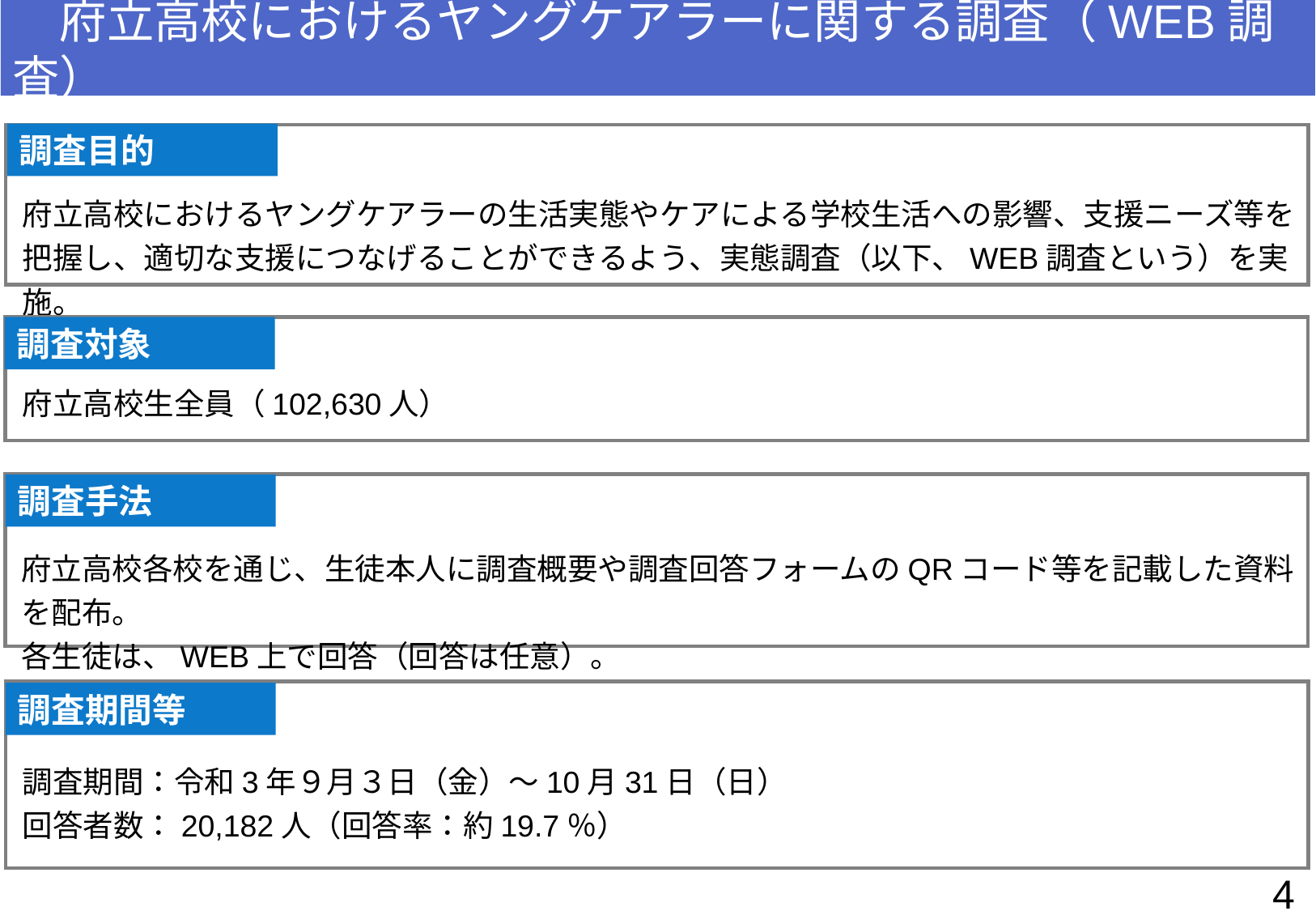

令和３年12月
　府立高校におけるヤングケアラーに関する調査（WEB調査）
府立高校におけるヤングケアラーに関する調査結果について（概要）
調査目的

府立高校におけるヤングケアラーの生活実態やケアによる学校生活への影響、支援ニーズ等を把握し、適切な支援につなげることができるよう、実態調査（以下、WEB調査という）を実施。

調査対象
府立高校生全員（102,630人）

調査手法
府立高校各校を通じ、生徒本人に調査概要や調査回答フォームのQRコード等を記載した資料を配布。
各生徒は、WEB上で回答（回答は任意）。

調査期間等
調査期間：令和3年９月３日（金）～10月31日（日）
回答者数：20,182人（回答率：約19.7％）
4